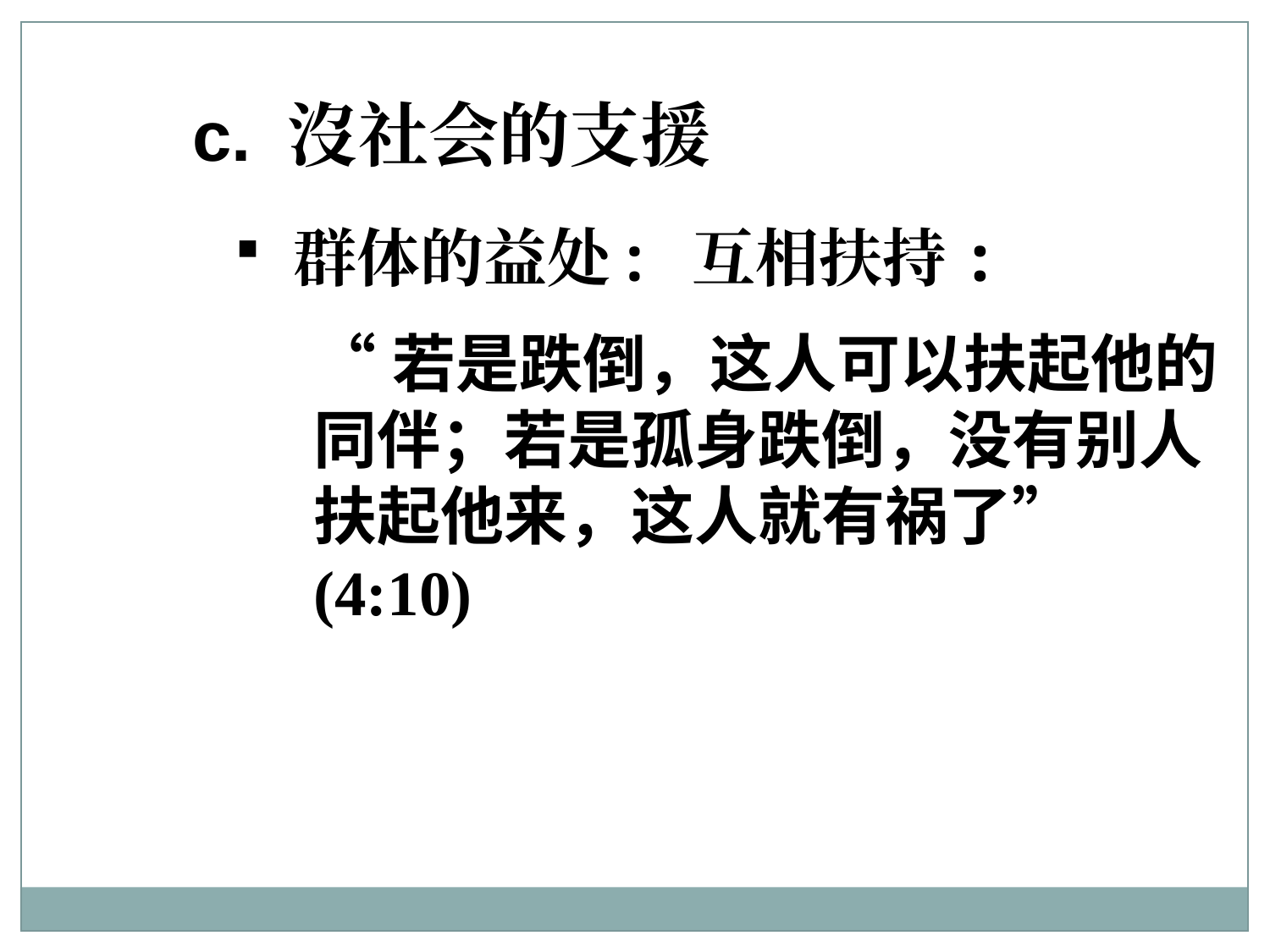

c. 沒社会的支援
 群体的益处: 互相扶持:

 “若是跌倒，这人可以扶起他的同伴；若是孤身跌倒，没有别人扶起他来，这人就有祸了” (4:10)